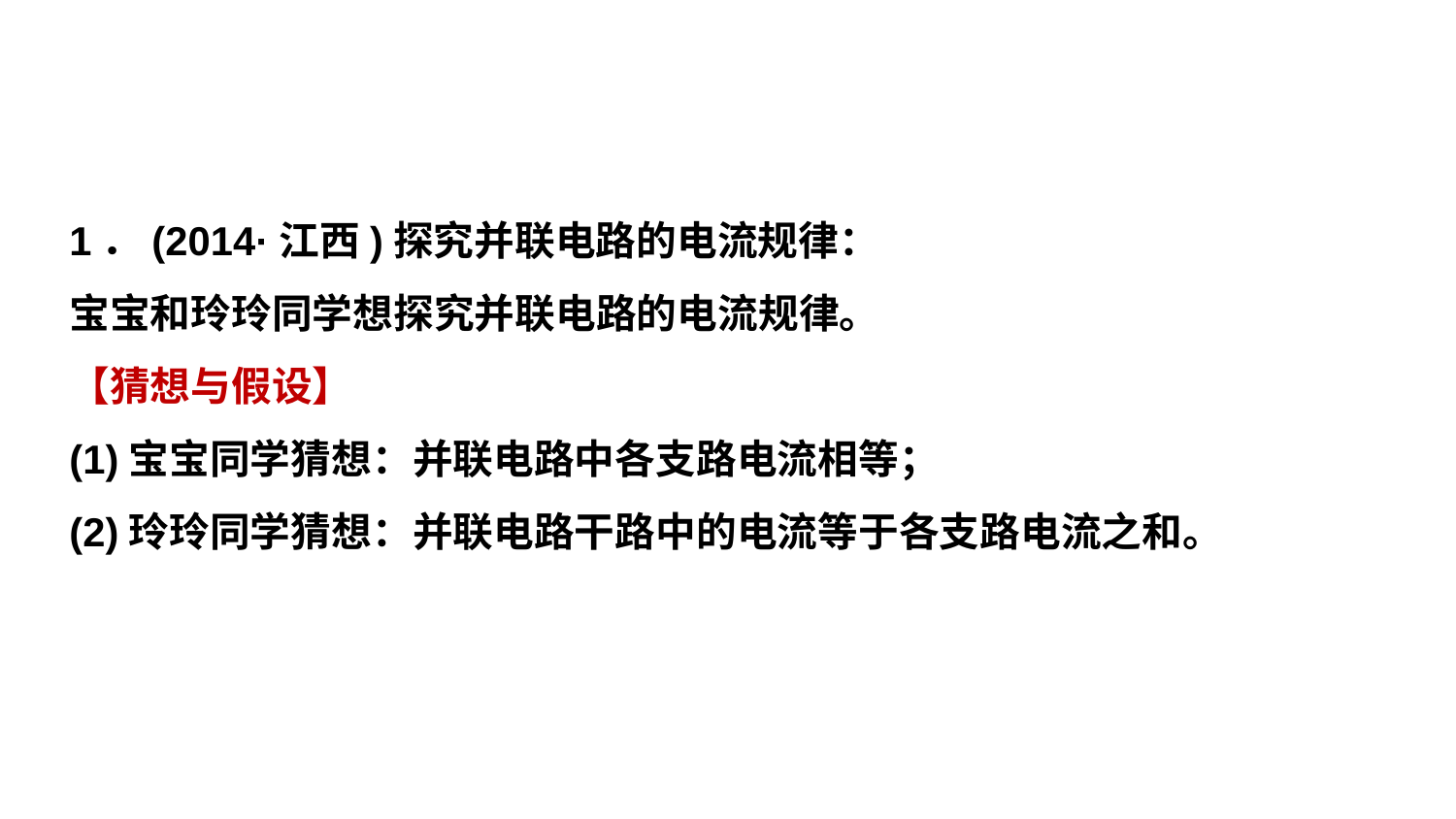

1．(2014·江西)探究并联电路的电流规律：
宝宝和玲玲同学想探究并联电路的电流规律。
【猜想与假设】
(1)宝宝同学猜想：并联电路中各支路电流相等；
(2)玲玲同学猜想：并联电路干路中的电流等于各支路电流之和。